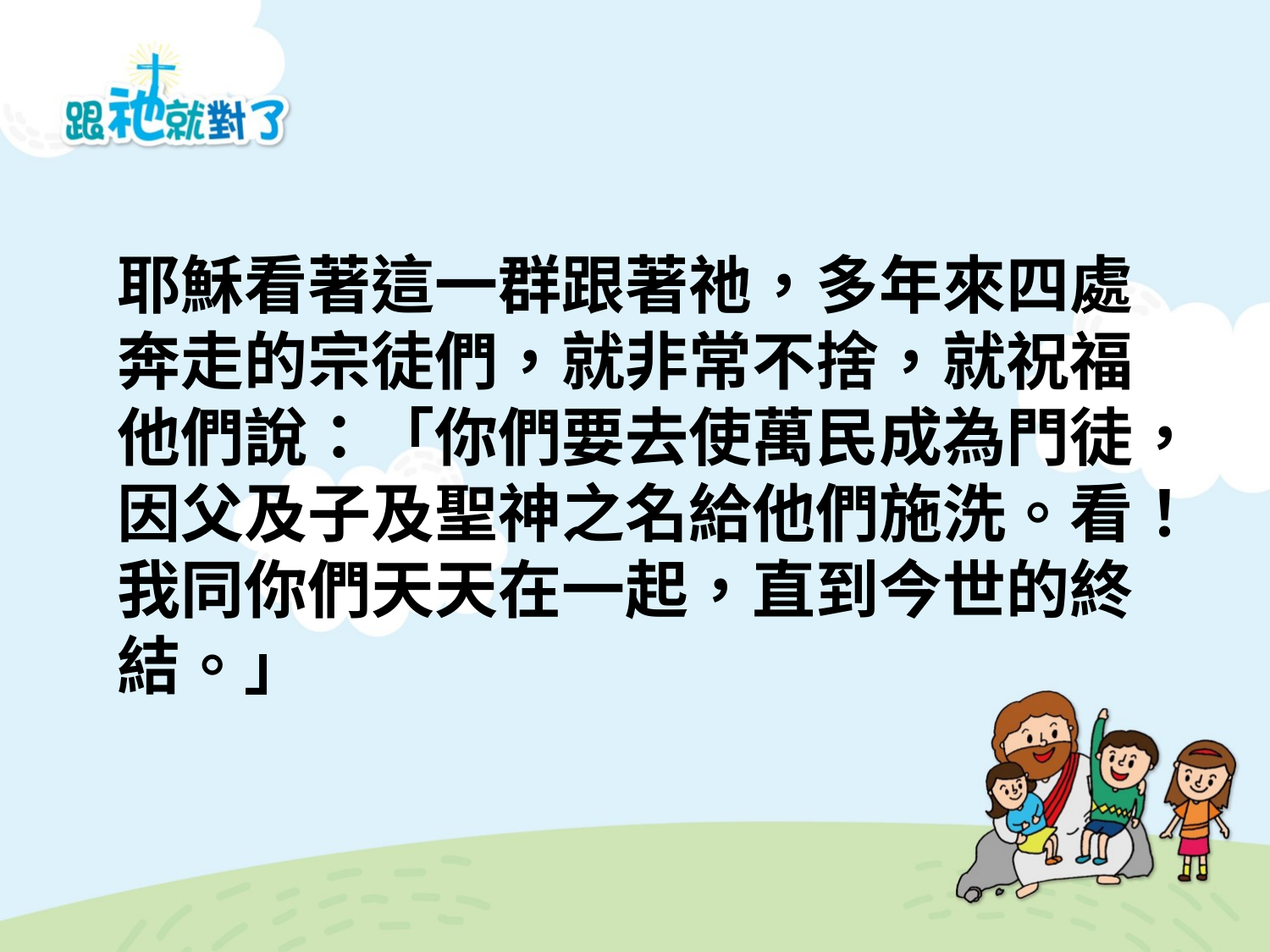

耶穌看著這一群跟著祂，多年來四處奔走的宗徒們，就非常不捨，就祝福他們說：「你們要去使萬民成為門徒，因父及子及聖神之名給他們施洗。看！我同你們天天在一起，直到今世的終結。」